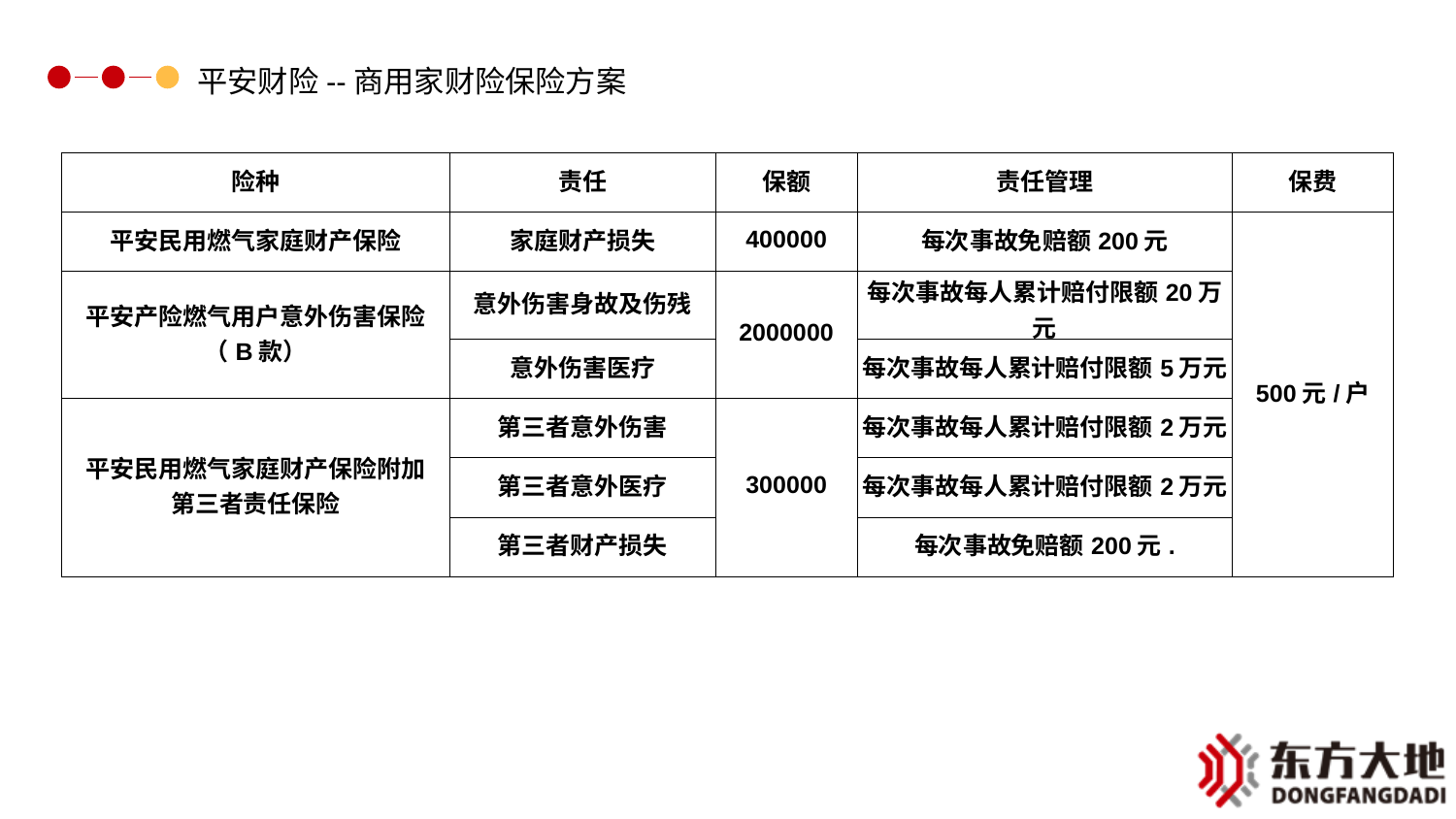

平安财险--商用家财险保险方案

| 险种 | 责任 | 保额 | 责任管理 | 保费 |
| --- | --- | --- | --- | --- |
| 平安民用燃气家庭财产保险 | 家庭财产损失 | 400000 | 每次事故免赔额200元 | 500元/户 |
| 平安产险燃气用户意外伤害保险 （B款） | 意外伤害身故及伤残 | 2000000 | 每次事故每人累计赔付限额20万元 |  |
|  | 意外伤害医疗 |  | 每次事故每人累计赔付限额5万元 |  |
| 平安民用燃气家庭财产保险附加 第三者责任保险 | 第三者意外伤害 | 300000 | 每次事故每人累计赔付限额2万元 |  |
|  | 第三者意外医疗 |  | 每次事故每人累计赔付限额2万元 |  |
|  | 第三者财产损失 |  | 每次事故免赔额200元. |  |